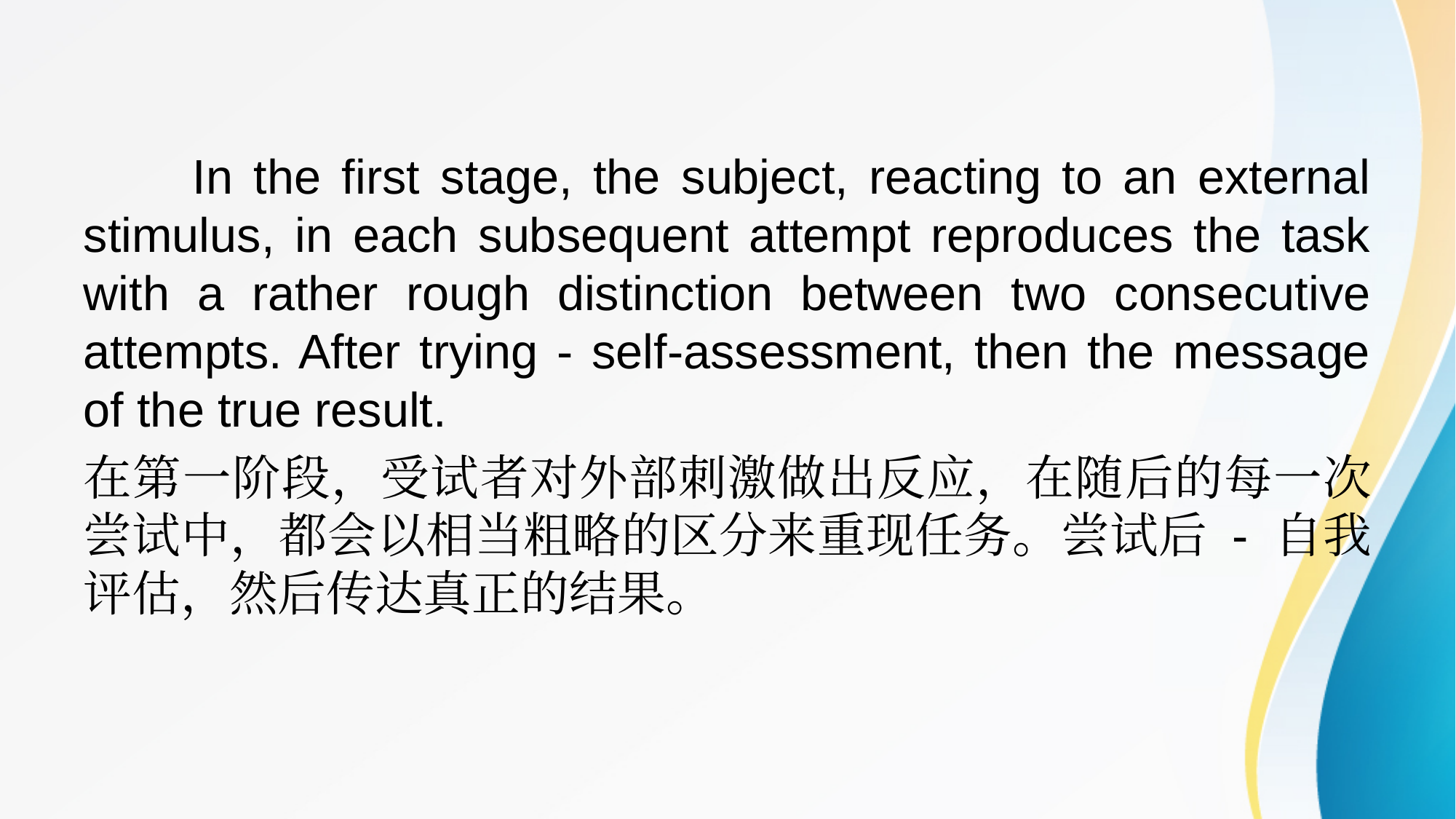

In the first stage, the subject, reacting to an external stimulus, in each subsequent attempt reproduces the task with a rather rough distinction between two consecutive attempts. After trying - self-assessment, then the message of the true result.
在第一阶段，受试者对外部刺激做出反应，在随后的每一次尝试中，都会以相当粗略的区分来重现任务。尝试后 - 自我评估，然后传达真正的结果。